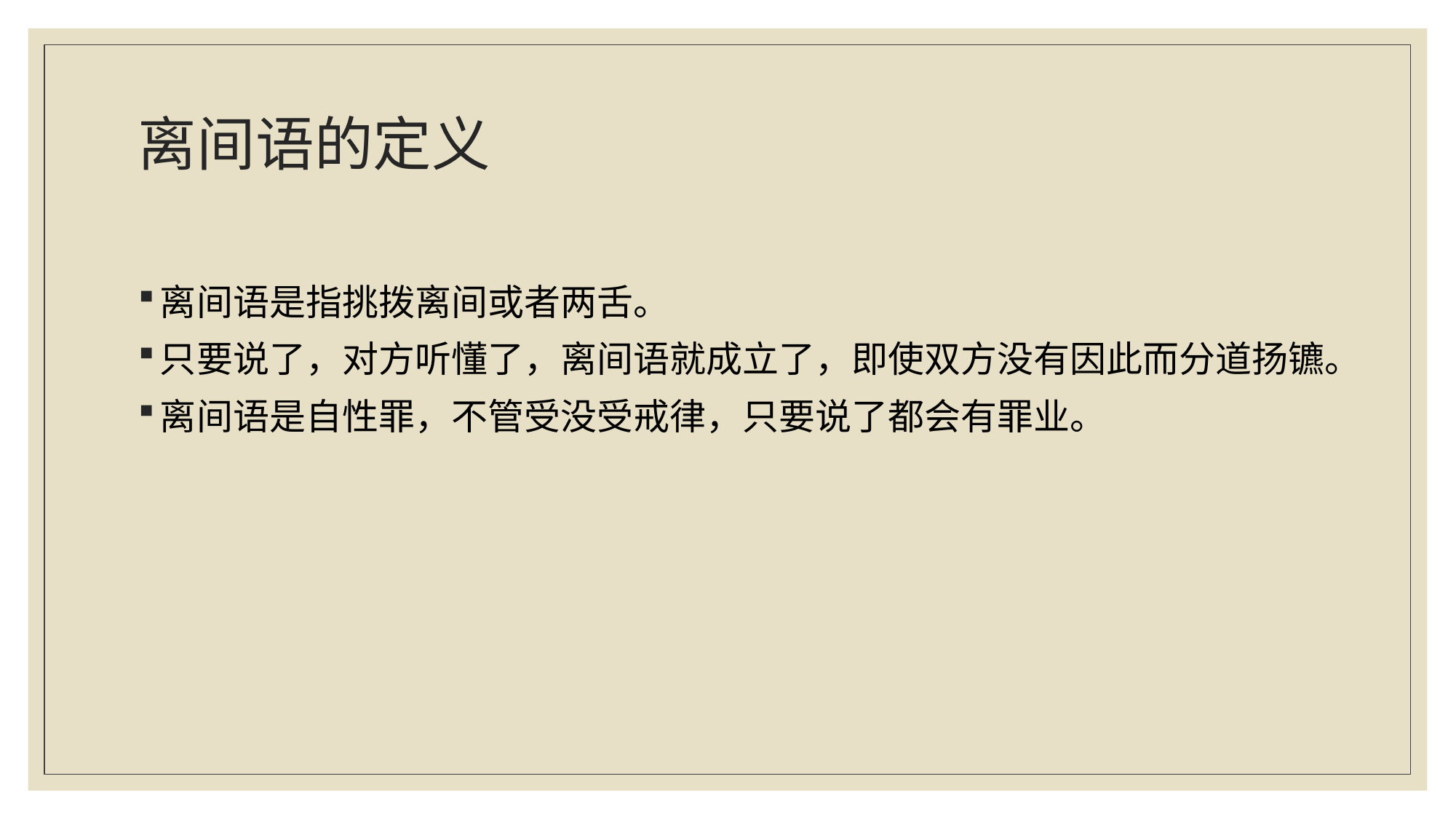

# 离间语的定义
离间语是指挑拨离间或者两舌。
只要说了，对方听懂了，离间语就成立了，即使双方没有因此而分道扬镳。
离间语是自性罪，不管受没受戒律，只要说了都会有罪业。